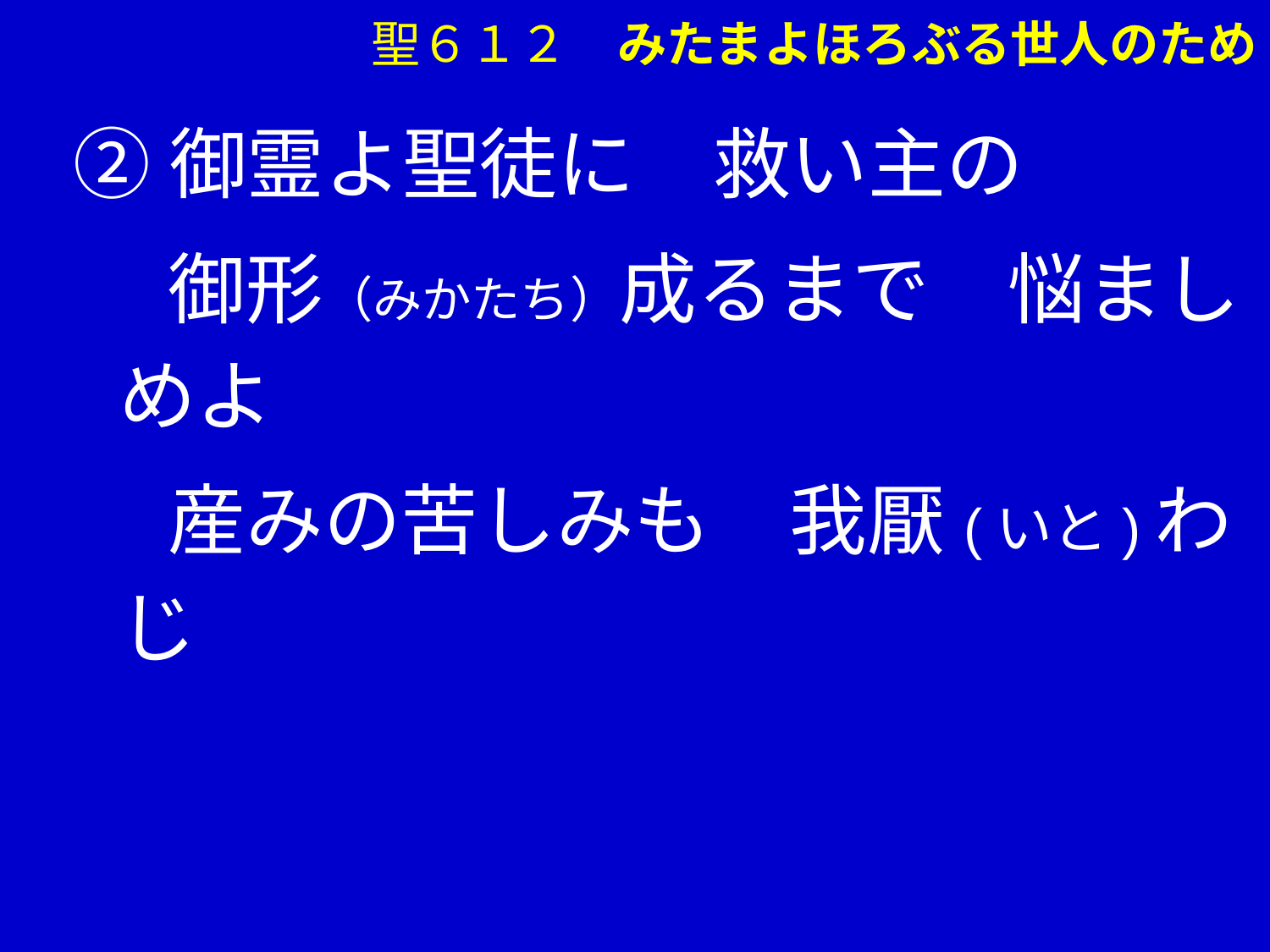

②御霊よ聖徒に　救い主の
　  御形（みかたち）成るまで　悩ましめよ
　  産みの苦しみも　我厭(いと)わじ

聖６１２　みたまよほろぶる世人のため